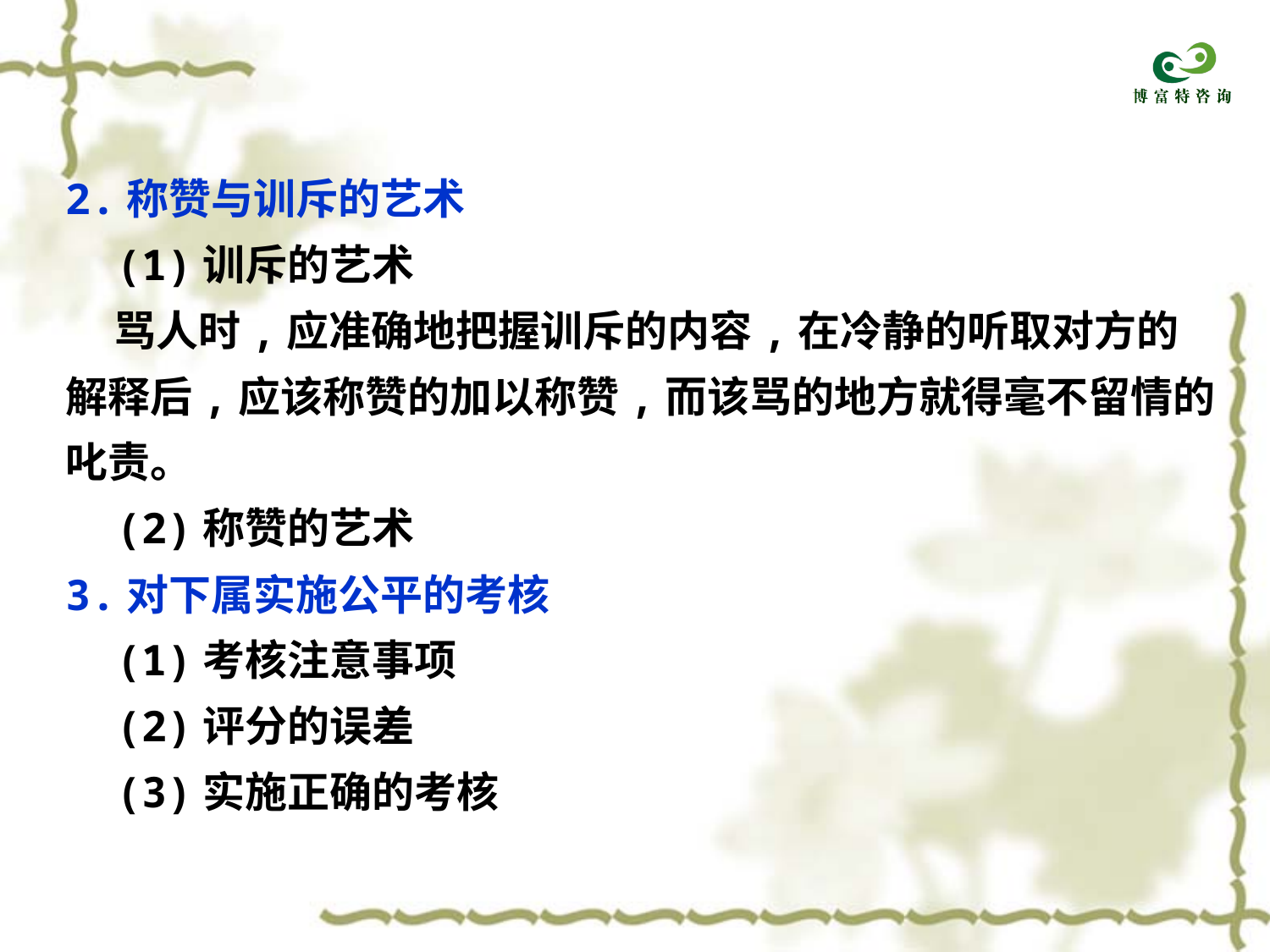

2.称赞与训斥的艺术
  (1)训斥的艺术
    骂人时,应准确地把握训斥的内容,在冷静的听取对方的
解释后,应该称赞的加以称赞,而该骂的地方就得毫不留情的
叱责。
  (2)称赞的艺术
3.对下属实施公平的考核
  (1)考核注意事项
  (2)评分的误差
  (3)实施正确的考核